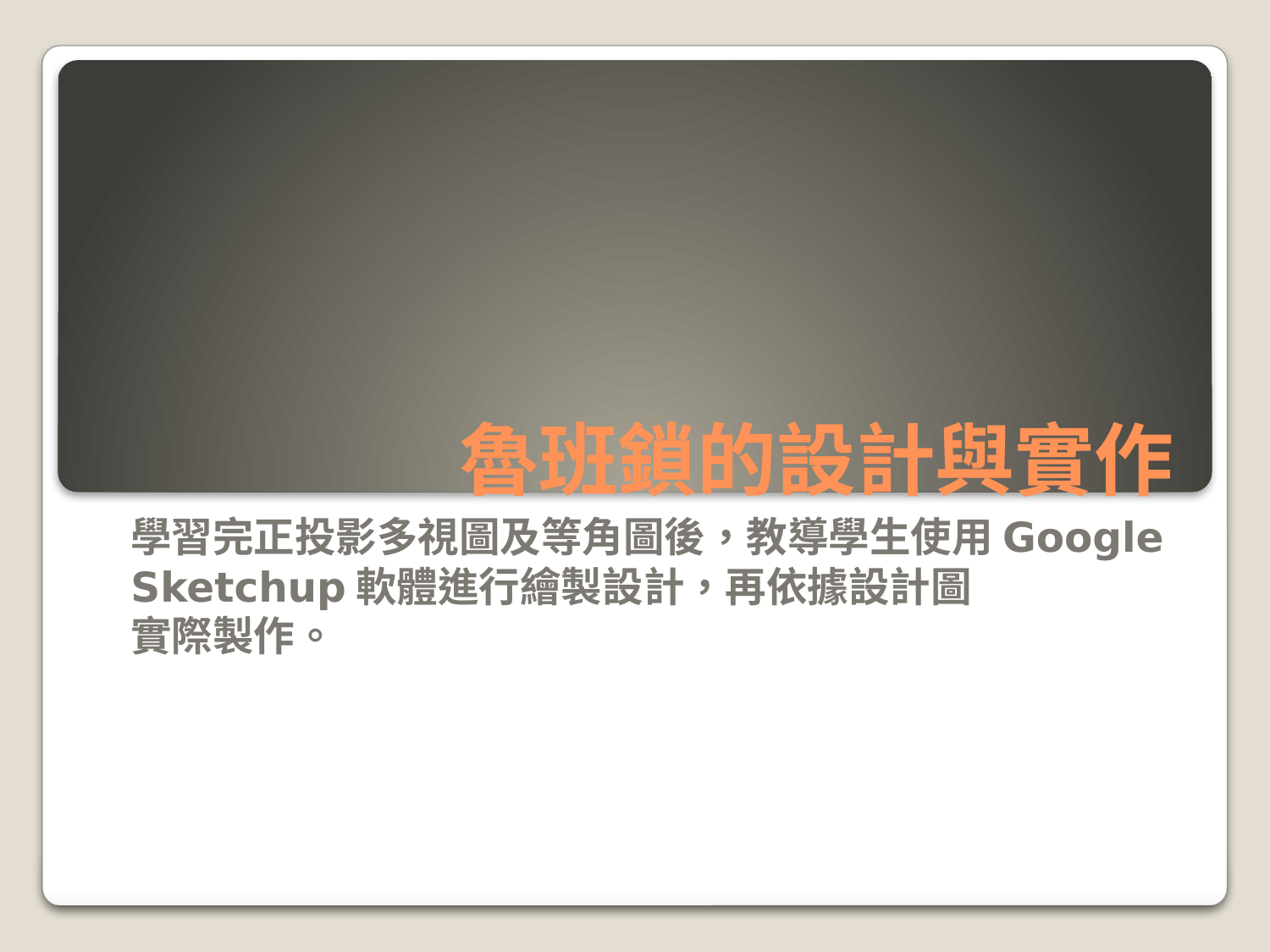

# 魯班鎖的設計與實作
學習完正投影多視圖及等角圖後，教導學生使用Google Sketchup軟體進行繪製設計，再依據設計圖
實際製作。